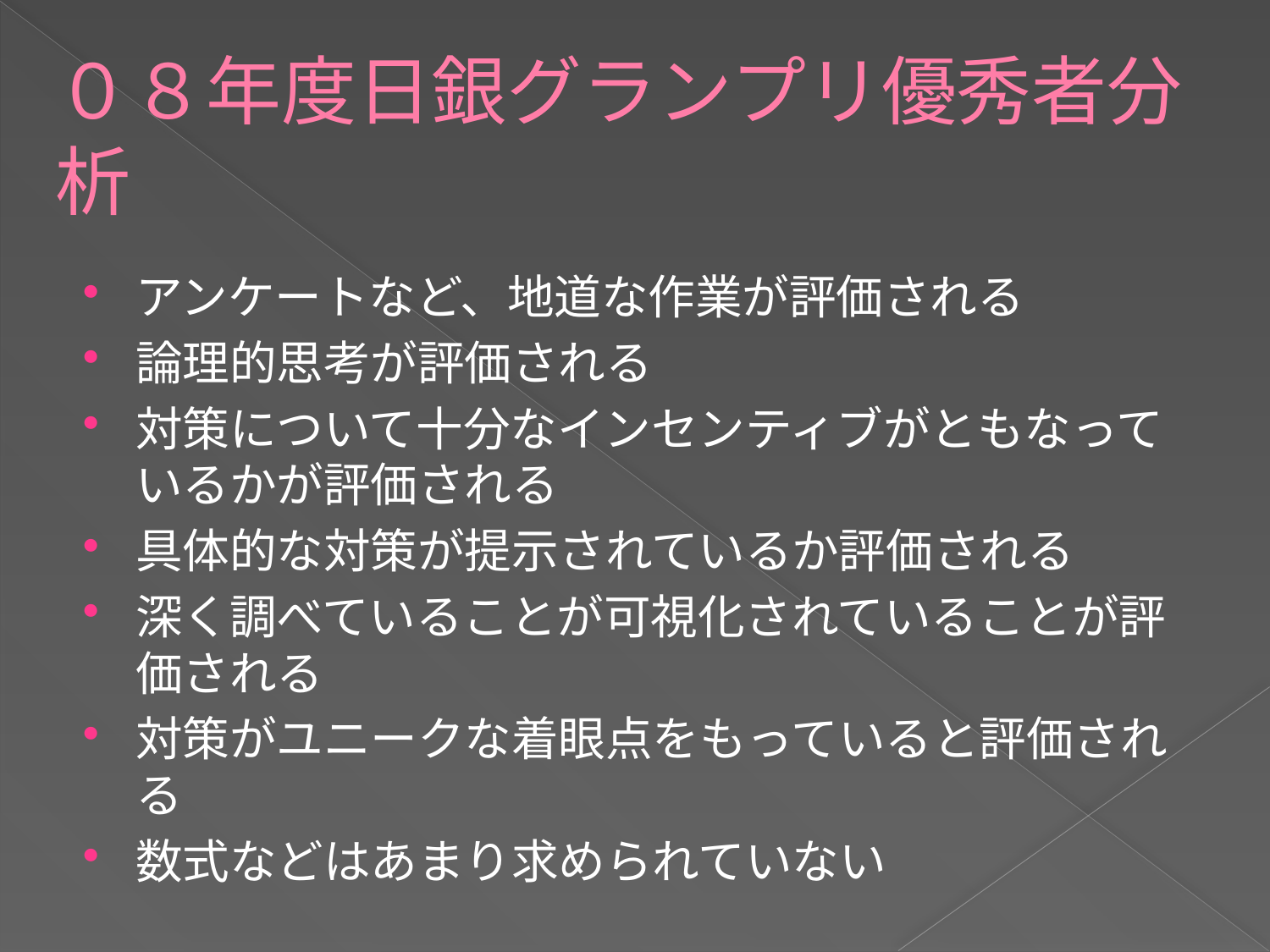

# ０８年度日銀グランプリ優秀者分析
アンケートなど、地道な作業が評価される
論理的思考が評価される
対策について十分なインセンティブがともなっているかが評価される
具体的な対策が提示されているか評価される
深く調べていることが可視化されていることが評価される
対策がユニークな着眼点をもっていると評価される
数式などはあまり求められていない